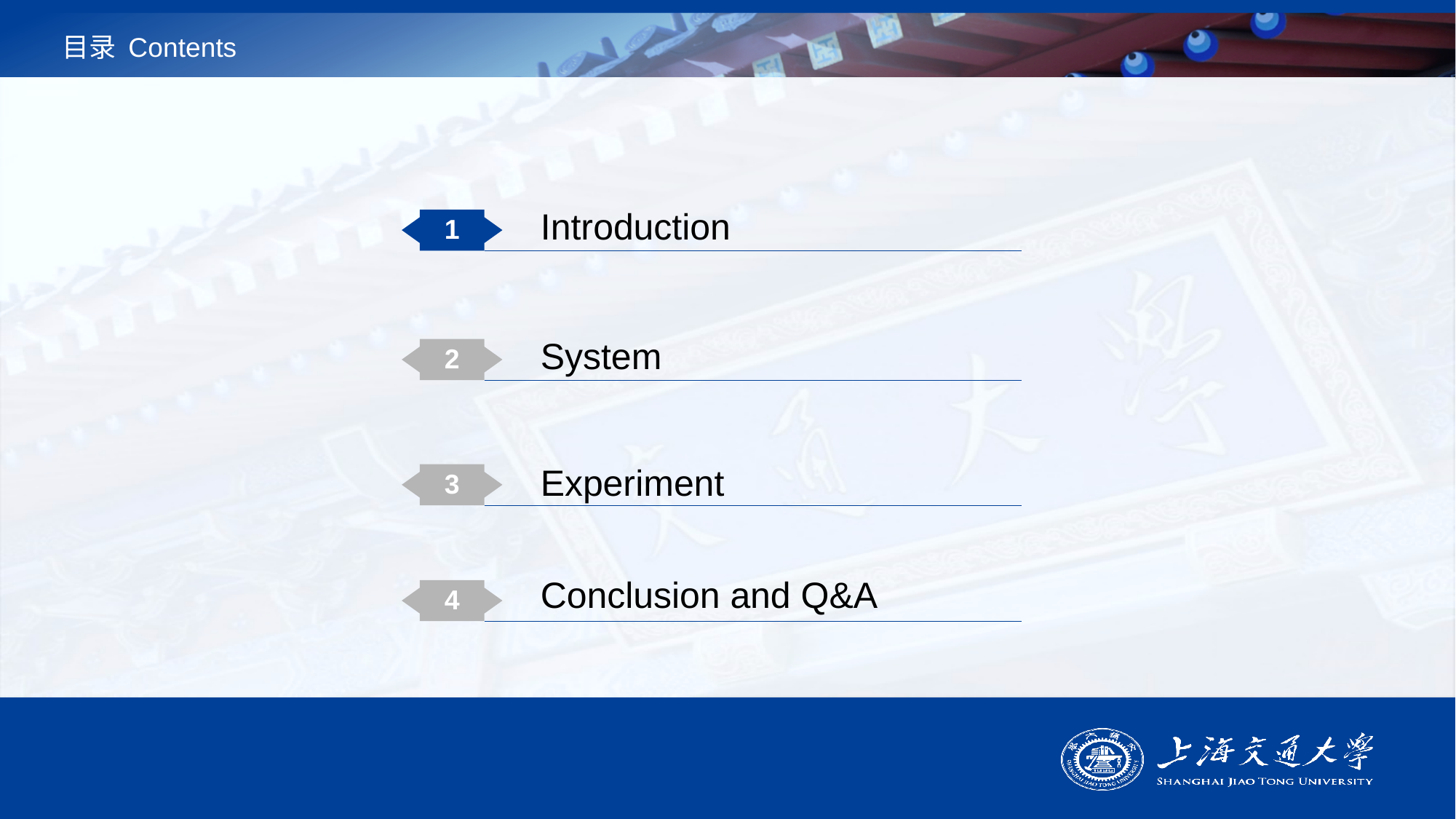

# 目录 Contents
Introduction
1

System
2

Experiment
3

Conclusion and Q&A
4